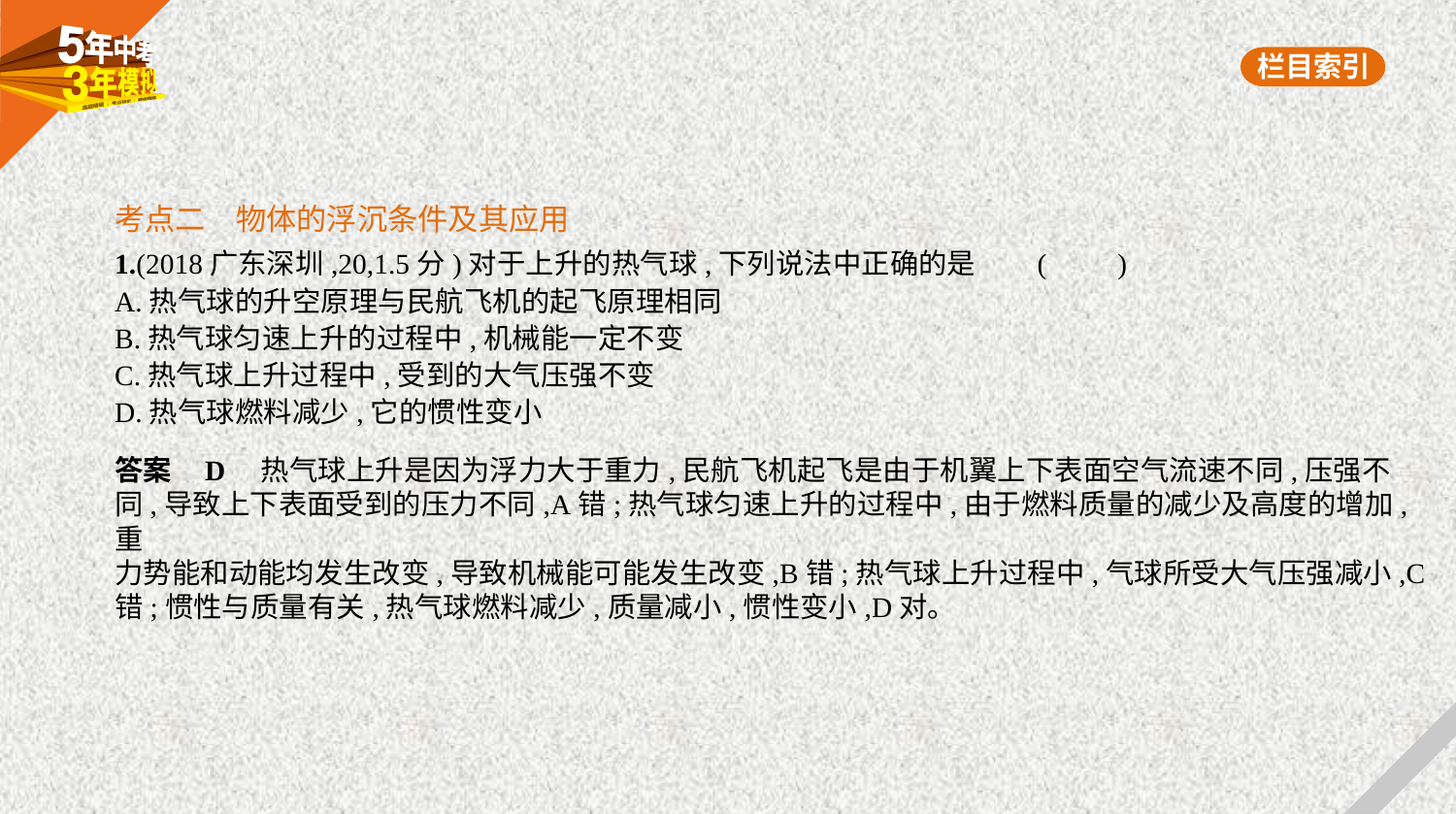

考点二　物体的浮沉条件及其应用
1.(2018广东深圳,20,1.5分)对于上升的热气球,下列说法中正确的是     (　　)
A.热气球的升空原理与民航飞机的起飞原理相同
B.热气球匀速上升的过程中,机械能一定不变
C.热气球上升过程中,受到的大气压强不变
D.热气球燃料减少,它的惯性变小
答案    D　热气球上升是因为浮力大于重力,民航飞机起飞是由于机翼上下表面空气流速不同,压强不
同,导致上下表面受到的压力不同,A错;热气球匀速上升的过程中,由于燃料质量的减少及高度的增加,重
力势能和动能均发生改变,导致机械能可能发生改变,B错;热气球上升过程中,气球所受大气压强减小,C
错;惯性与质量有关,热气球燃料减少,质量减小,惯性变小,D对。